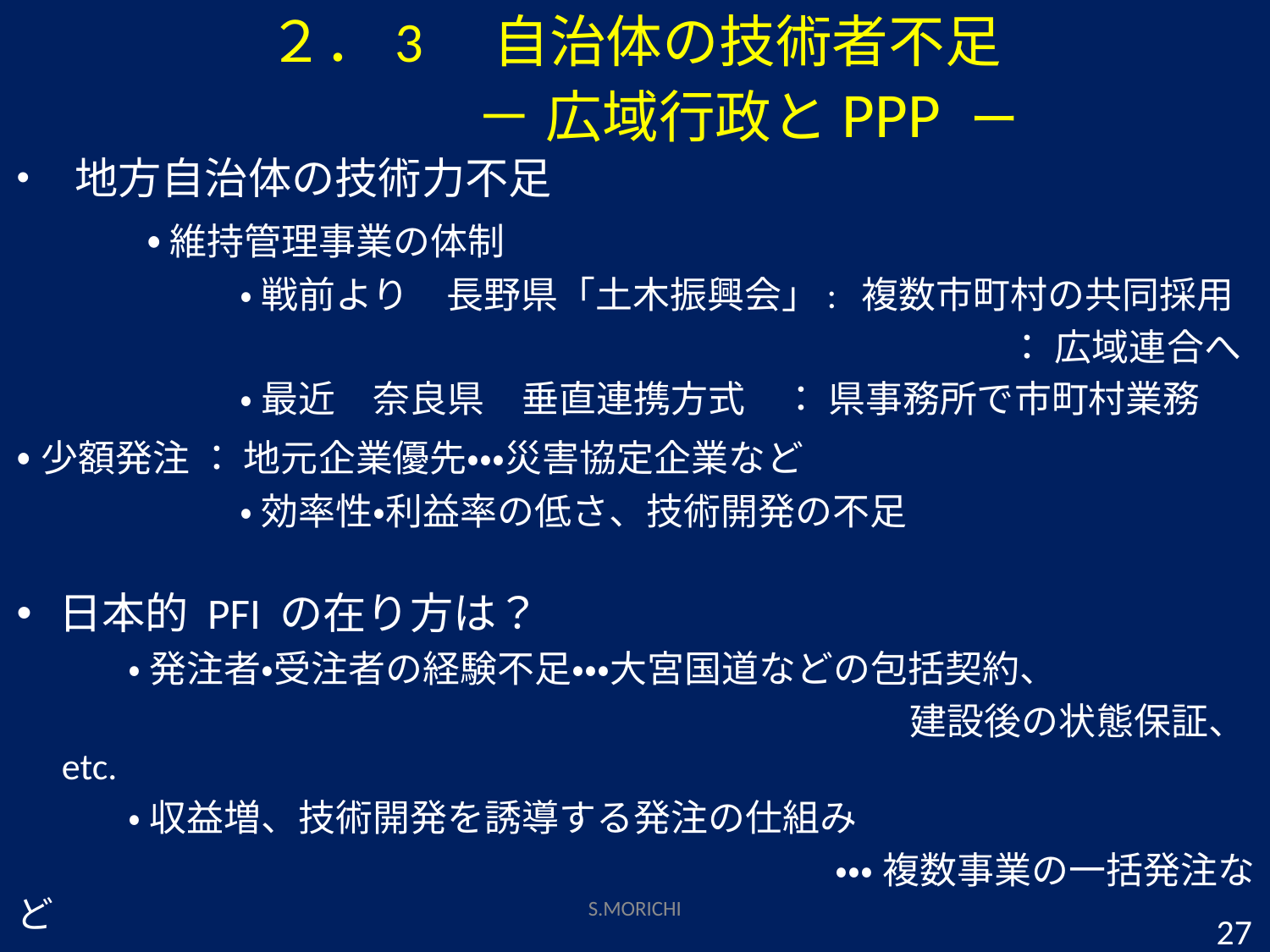

# ２．3　自治体の技術者不足 　　　　－ 広域行政とPPP ー
 地方自治体の技術力不足
　　　・ 維持管理事業の体制
　　　　　　・ 戦前より　長野県「土木振興会」:  複数市町村の共同採用
　　　　　　　　　　　　　　　　　　　　　　　　  　　 ： 広域連合へ
　　　　　　・ 最近　奈良県　垂直連携方式　： 県事務所で市町村業務
・ 少額発注 ： 地元企業優先・・・災害協定企業など
　　　　　　・ 効率性・利益率の低さ、技術開発の不足
日本的 PFI の在り方は？
　　　・ 発注者・受注者の経験不足・・・大宮国道などの包括契約、
　　　　　　　　　　　　　　　　　　　　　　　　建設後の状態保証、　etc.
　　　・ 収益増、技術開発を誘導する発注の仕組み
　　　　　　　　　　　　　　　　　　　　　　・・・ 複数事業の一括発注など

S.MORICHI
27